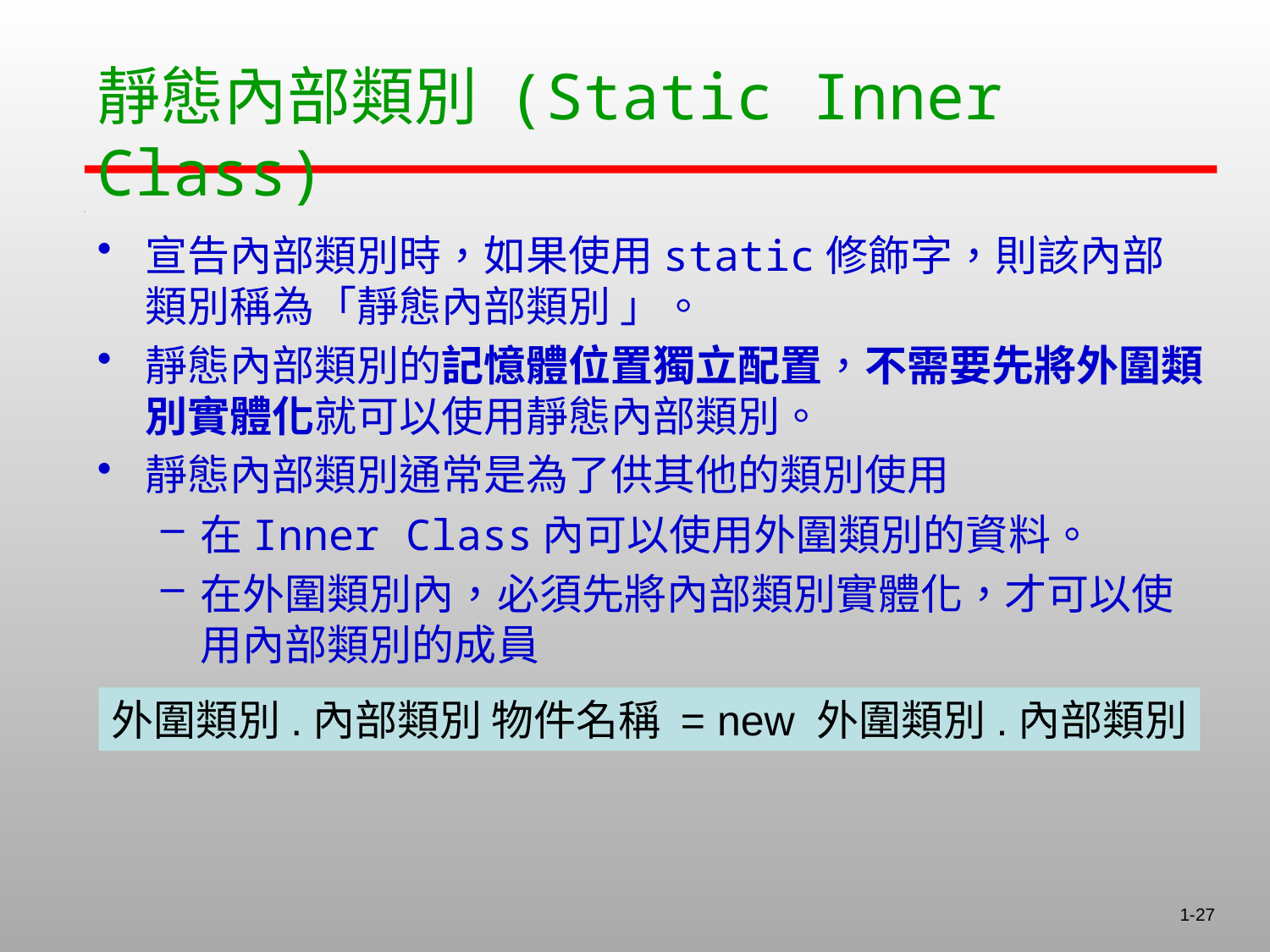

靜態內部類別 (Static Inner Class)
宣告內部類別時，如果使用static修飾字，則該內部類別稱為「靜態內部類別 」。
靜態內部類別的記憶體位置獨立配置，不需要先將外圍類別實體化就可以使用靜態內部類別。
靜態內部類別通常是為了供其他的類別使用
在Inner Class內可以使用外圍類別的資料。
在外圍類別內，必須先將內部類別實體化，才可以使用內部類別的成員

外圍類別.內部類別 物件名稱 = new 外圍類別.內部類別
1-27